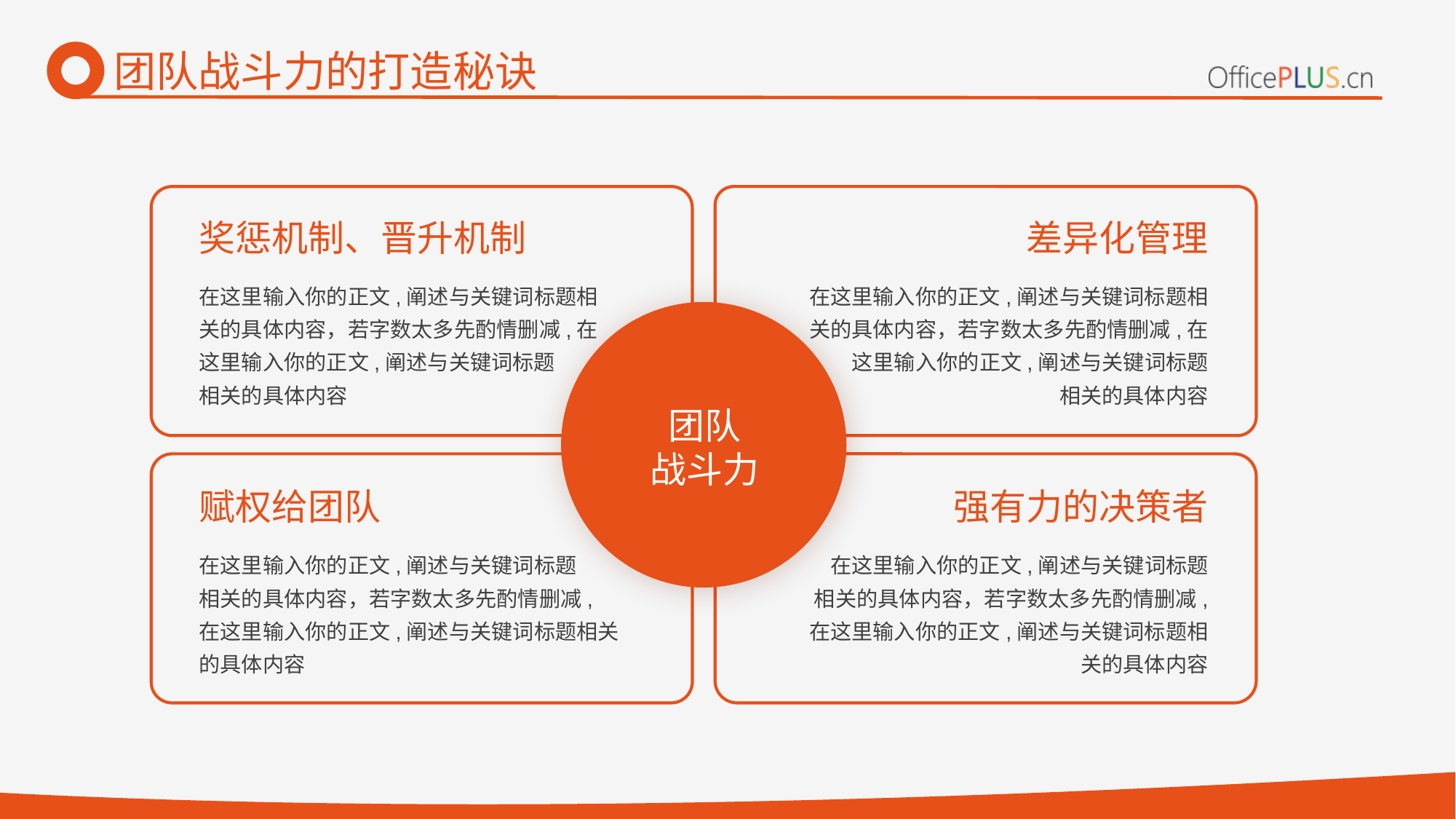

# 团队战斗力的打造秘诀

奖惩机制、晋升机制
差异化管理
在这里输入你的正文,阐述与关键词标题相关的具体内容，若字数太多先酌情删减,在
这里输入你的正文,阐述与关键词标题
相关的具体内容
在这里输入你的正文,阐述与关键词标题相关的具体内容，若字数太多先酌情删减,在
这里输入你的正文,阐述与关键词标题
相关的具体内容

团队
战斗力

赋权给团队
强有力的决策者
在这里输入你的正文,阐述与关键词标题
相关的具体内容，若字数太多先酌情删减,
在这里输入你的正文,阐述与关键词标题相关的具体内容
在这里输入你的正文,阐述与关键词标题
相关的具体内容，若字数太多先酌情删减,
在这里输入你的正文,阐述与关键词标题相关的具体内容